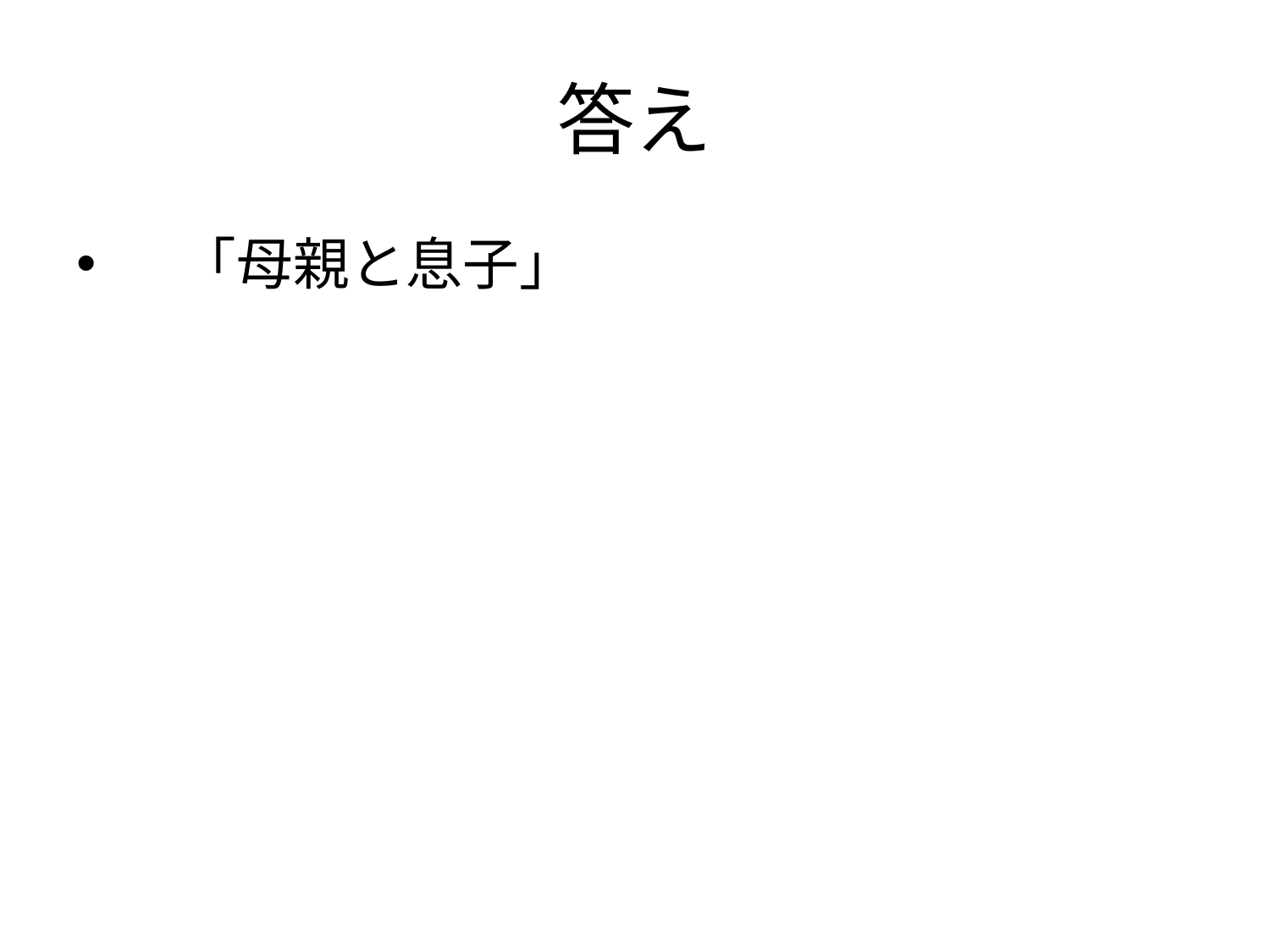

# 答え
　「母親と息子」

しかし、この問題には大きな矛盾があります。それは尋ねる人が前で引いているのが母親だとわかっていて息子に君の父親だってねと尋ねているところです。